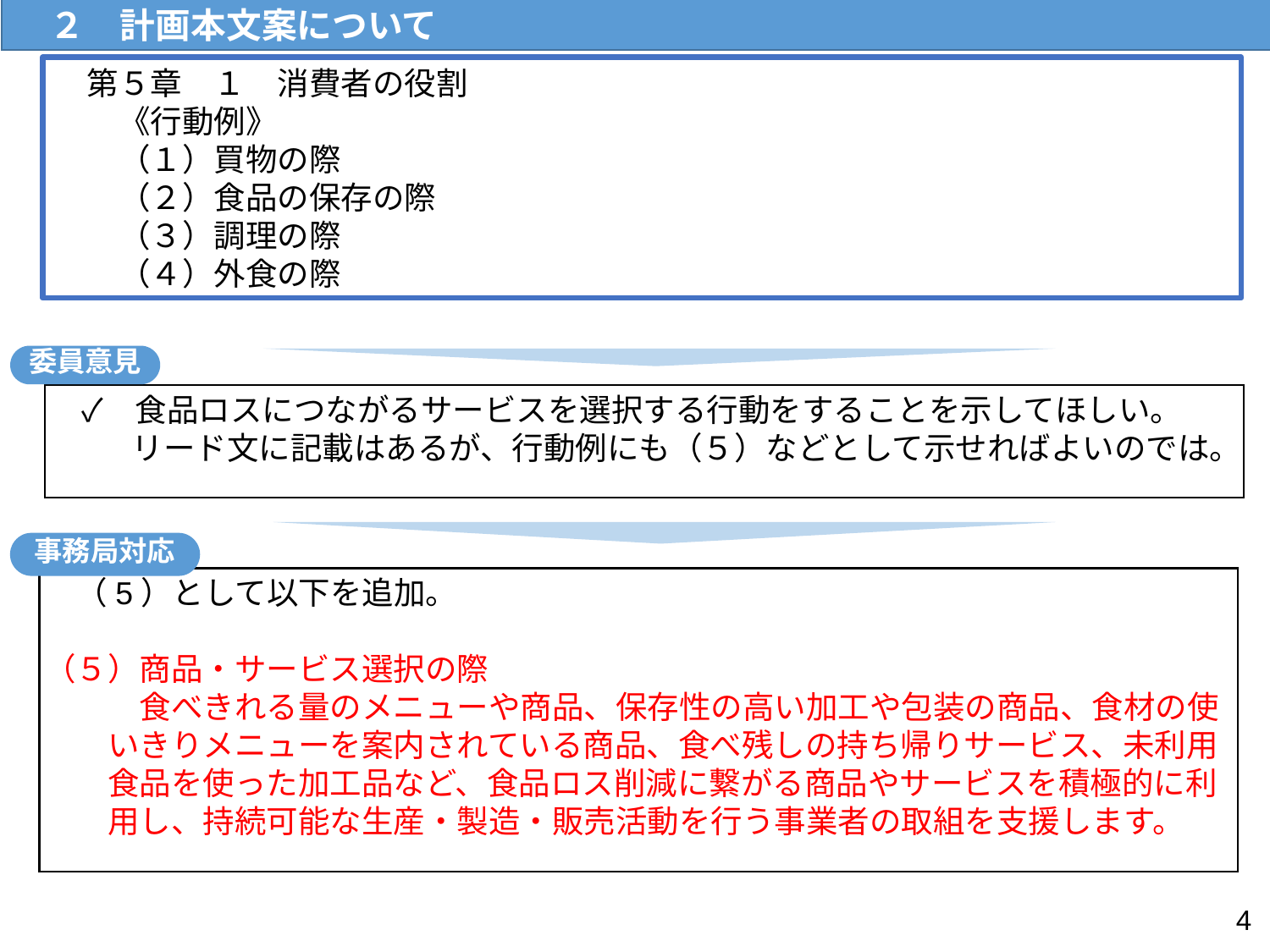

R7.4.17（木）流通対策室
　２　計画本文案について
　第５章　１　消費者の役割
　　《行動例》
　　（１）買物の際
　　（２）食品の保存の際
　　（３）調理の際
　　（４）外食の際
委員意見

　✓　食品ロスにつながるサービスを選択する行動をすることを示してほしい。
　リード文に記載はあるが、行動例にも（５）などとして示せればよいのでは。

事務局対応
　（5）として以下を追加。

（５）商品・サービス選択の際
　食べきれる量のメニューや商品、保存性の高い加工や包装の商品、食材の使いきりメニューを案内されている商品、食べ残しの持ち帰りサービス、未利用食品を使った加工品など、食品ロス削減に繋がる商品やサービスを積極的に利用し、持続可能な生産・製造・販売活動を行う事業者の取組を支援します。
4